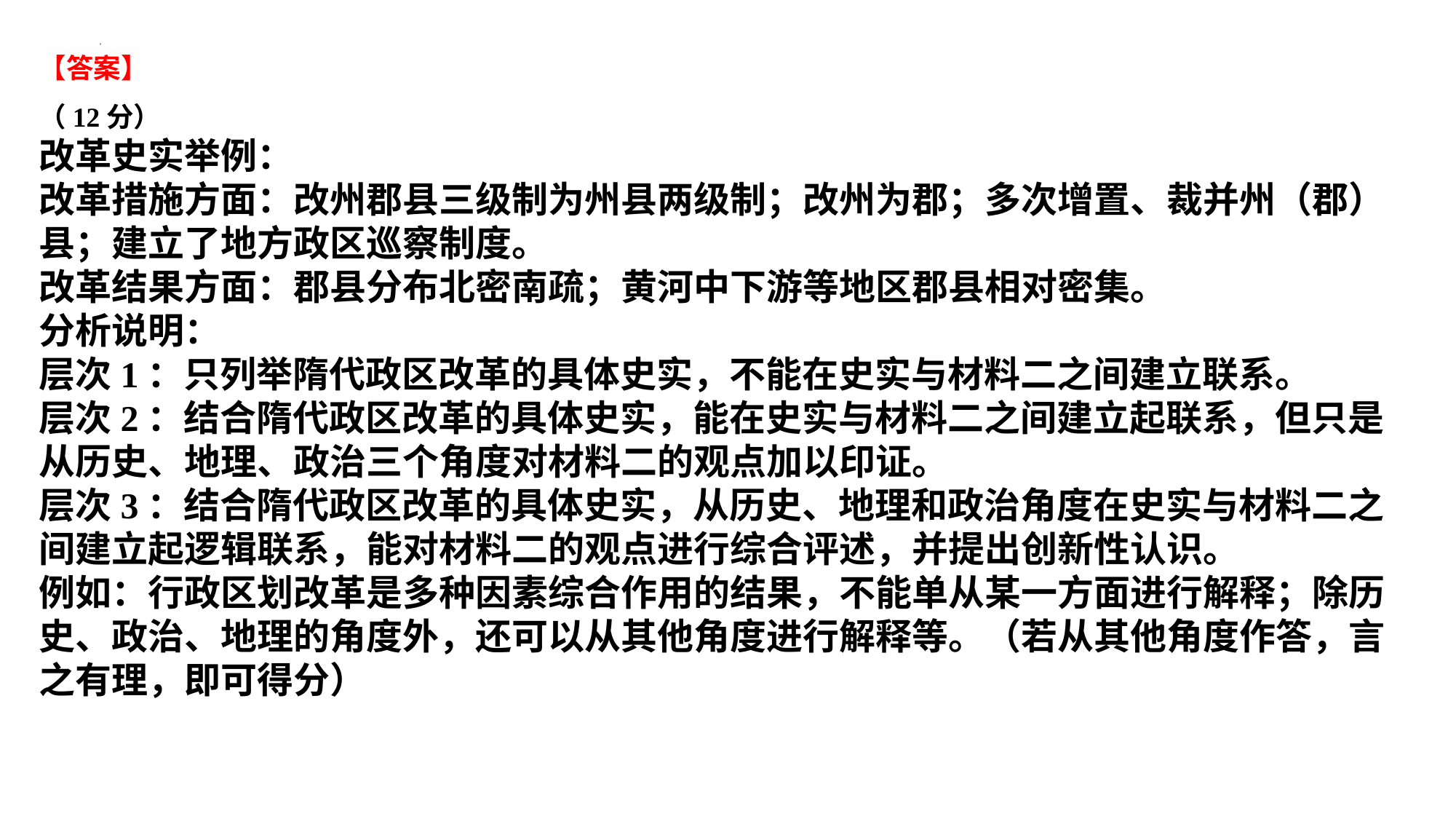

【答案】
（12分）
改革史实举例：
改革措施方面：改州郡县三级制为州县两级制；改州为郡；多次增置、裁并州（郡）县；建立了地方政区巡察制度。
改革结果方面：郡县分布北密南疏；黄河中下游等地区郡县相对密集。
分析说明：
层次1：只列举隋代政区改革的具体史实，不能在史实与材料二之间建立联系。
层次2：结合隋代政区改革的具体史实，能在史实与材料二之间建立起联系，但只是从历史、地理、政治三个角度对材料二的观点加以印证。
层次3：结合隋代政区改革的具体史实，从历史、地理和政治角度在史实与材料二之间建立起逻辑联系，能对材料二的观点进行综合评述，并提出创新性认识。
例如：行政区划改革是多种因素综合作用的结果，不能单从某一方面进行解释；除历史、政治、地理的角度外，还可以从其他角度进行解释等。（若从其他角度作答，言之有理，即可得分）